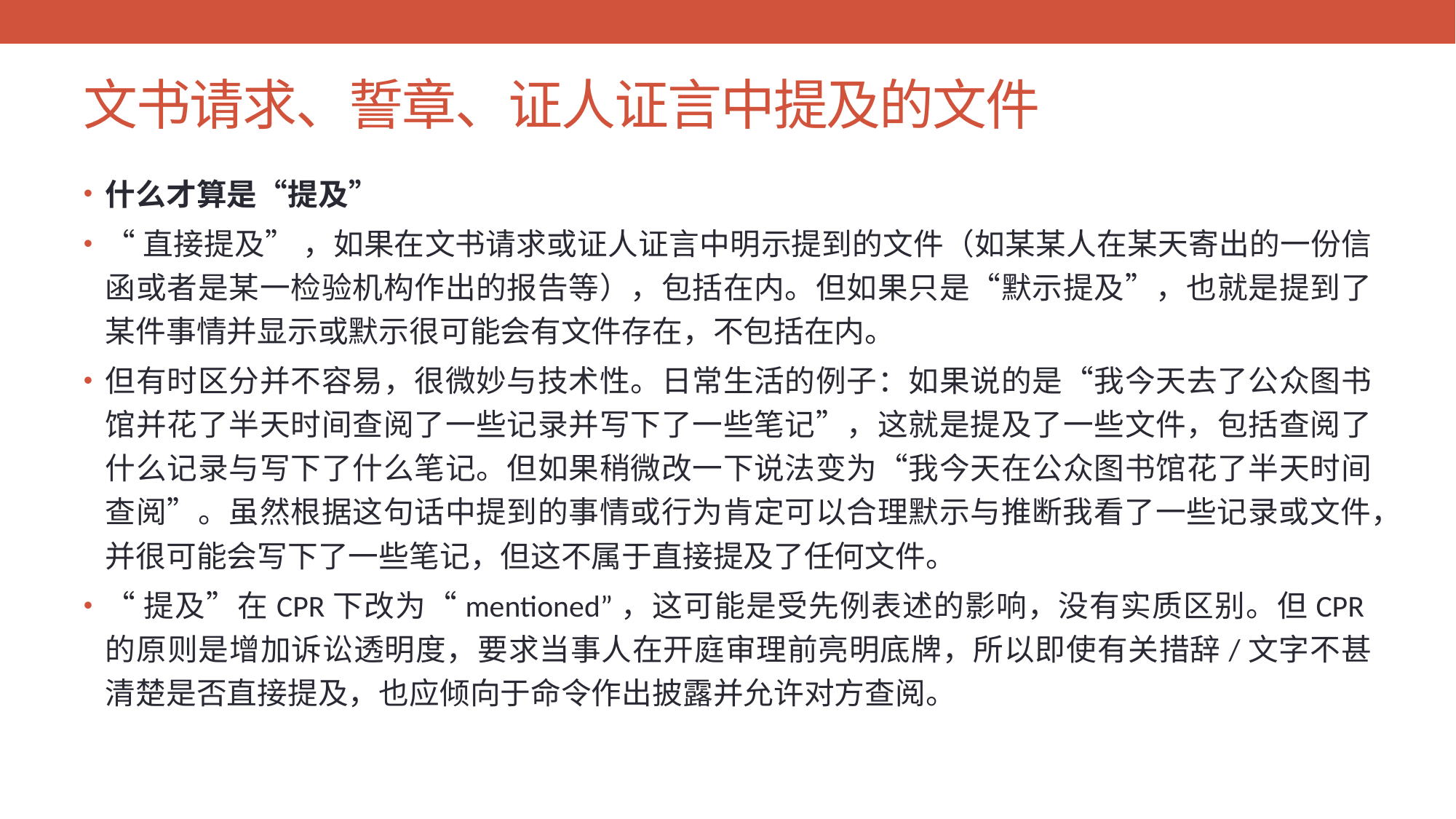

# 文书请求、誓章、证人证言中提及的文件
什么才算是“提及”
“直接提及” ，如果在文书请求或证人证言中明示提到的文件（如某某人在某天寄出的一份信函或者是某一检验机构作出的报告等），包括在内。但如果只是“默示提及”，也就是提到了某件事情并显示或默示很可能会有文件存在，不包括在内。
但有时区分并不容易，很微妙与技术性。日常生活的例子：如果说的是“我今天去了公众图书馆并花了半天时间查阅了一些记录并写下了一些笔记”，这就是提及了一些文件，包括查阅了什么记录与写下了什么笔记。但如果稍微改一下说法变为“我今天在公众图书馆花了半天时间查阅”。虽然根据这句话中提到的事情或行为肯定可以合理默示与推断我看了一些记录或文件，并很可能会写下了一些笔记，但这不属于直接提及了任何文件。
“提及”在CPR下改为“mentioned”，这可能是受先例表述的影响，没有实质区别。但CPR的原则是增加诉讼透明度，要求当事人在开庭审理前亮明底牌，所以即使有关措辞/文字不甚清楚是否直接提及，也应倾向于命令作出披露并允许对方查阅。